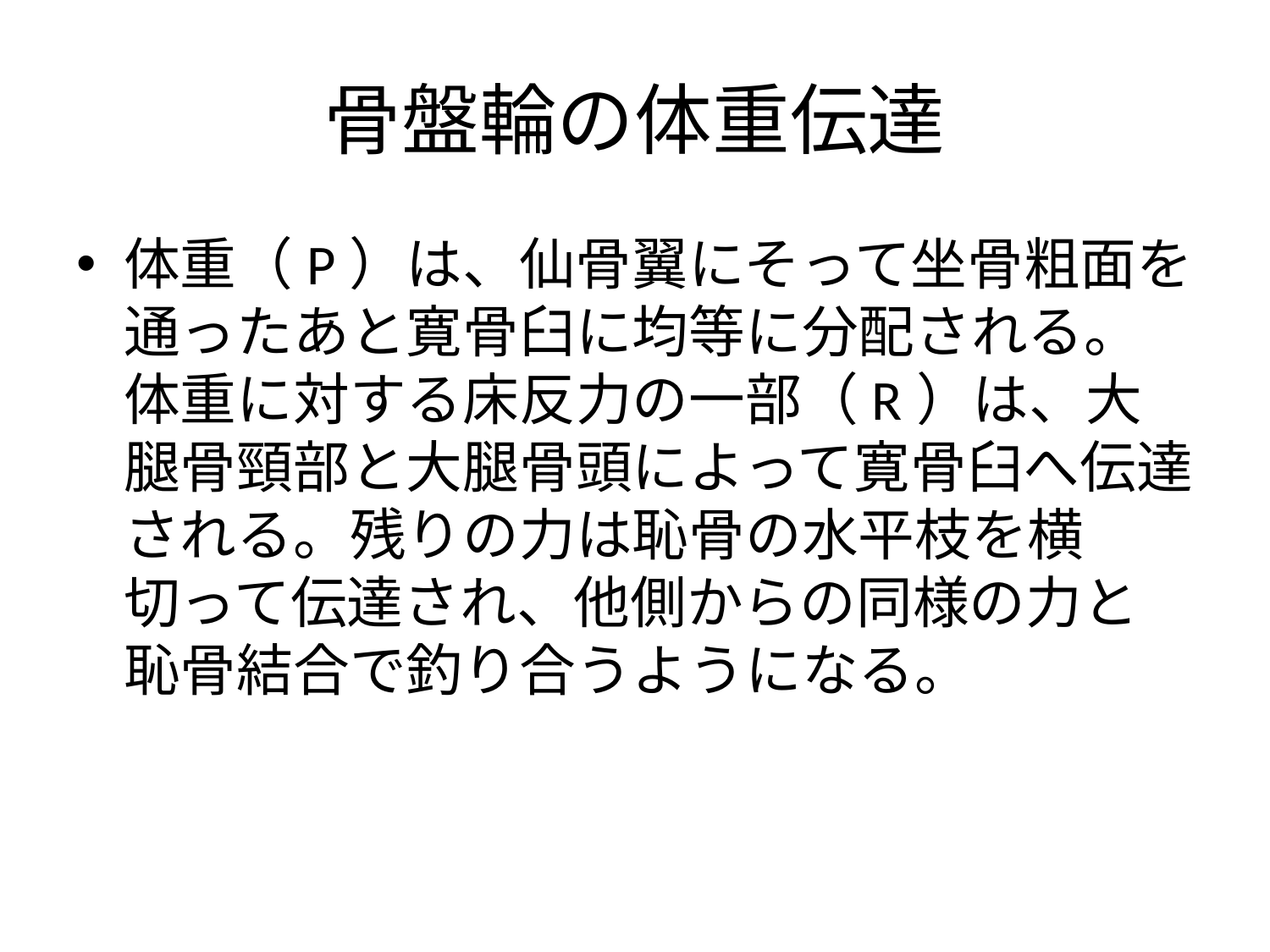

# 骨盤輪の体重伝達
体重（P）は、仙骨翼にそって坐骨粗面を通ったあと寛骨臼に均等に分配される。体重に対する床反力の一部（R）は、大腿骨頸部と大腿骨頭によって寛骨臼へ伝達される。残りの力は恥骨の水平枝を横切って伝達され、他側からの同様の力と恥骨結合で釣り合うようになる。